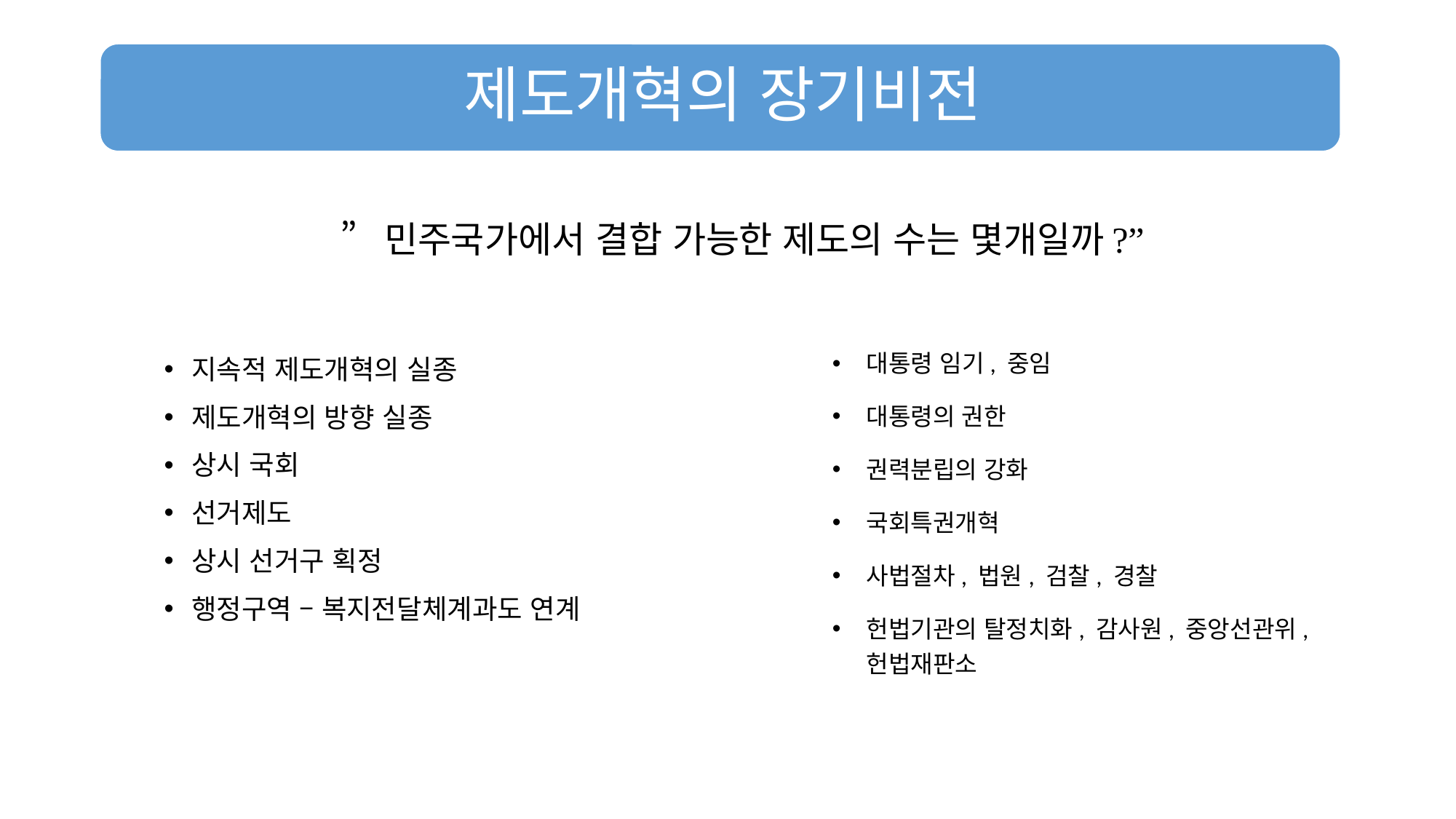

제도개혁의 장기비전
”민주국가에서 결합 가능한 제도의 수는 몇개일까?”
대통령 임기, 중임
대통령의 권한
권력분립의 강화
국회특권개혁
사법절차, 법원, 검찰, 경찰
헌법기관의 탈정치화, 감사원, 중앙선관위, 헌법재판소

지속적 제도개혁의 실종
제도개혁의 방향 실종
상시 국회
선거제도
상시 선거구 획정
행정구역 – 복지전달체계과도 연계